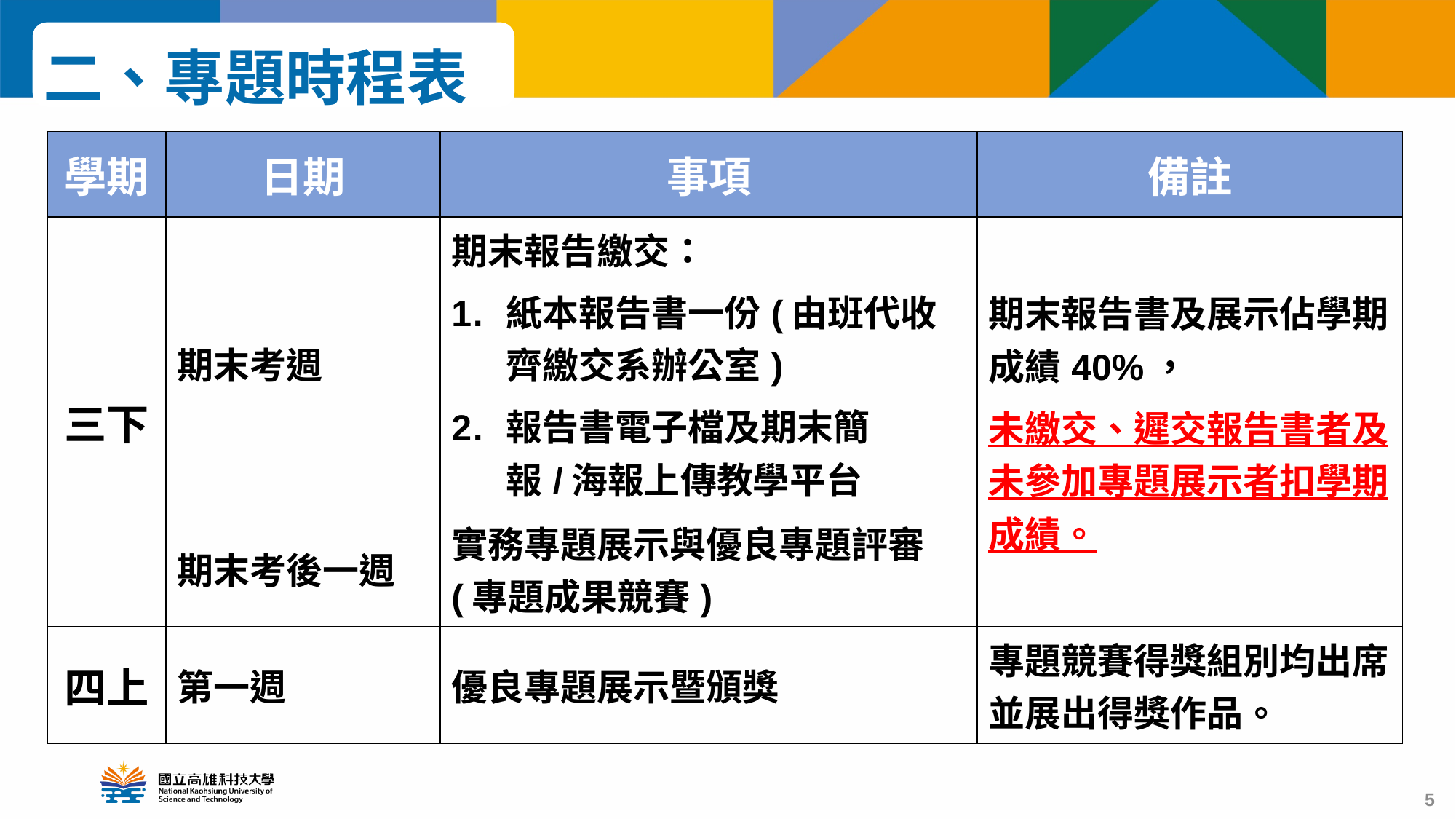

二、專題時程表

| 學期 | 日期 | 事項 | 備註 |
| --- | --- | --- | --- |
| 三下 | 期末考週 | 期末報告繳交： 紙本報告書一份(由班代收齊繳交系辦公室) 報告書電子檔及期末簡報/海報上傳教學平台 | 期末報告書及展示佔學期成績40%， 未繳交、遲交報告書者及未參加專題展示者扣學期成績。 |
|  | 期末考後一週 | 實務專題展示與優良專題評審(專題成果競賽) |  |
| 四上 | 第一週 | 優良專題展示暨頒獎 | 專題競賽得獎組別均出席並展出得獎作品。 |

5